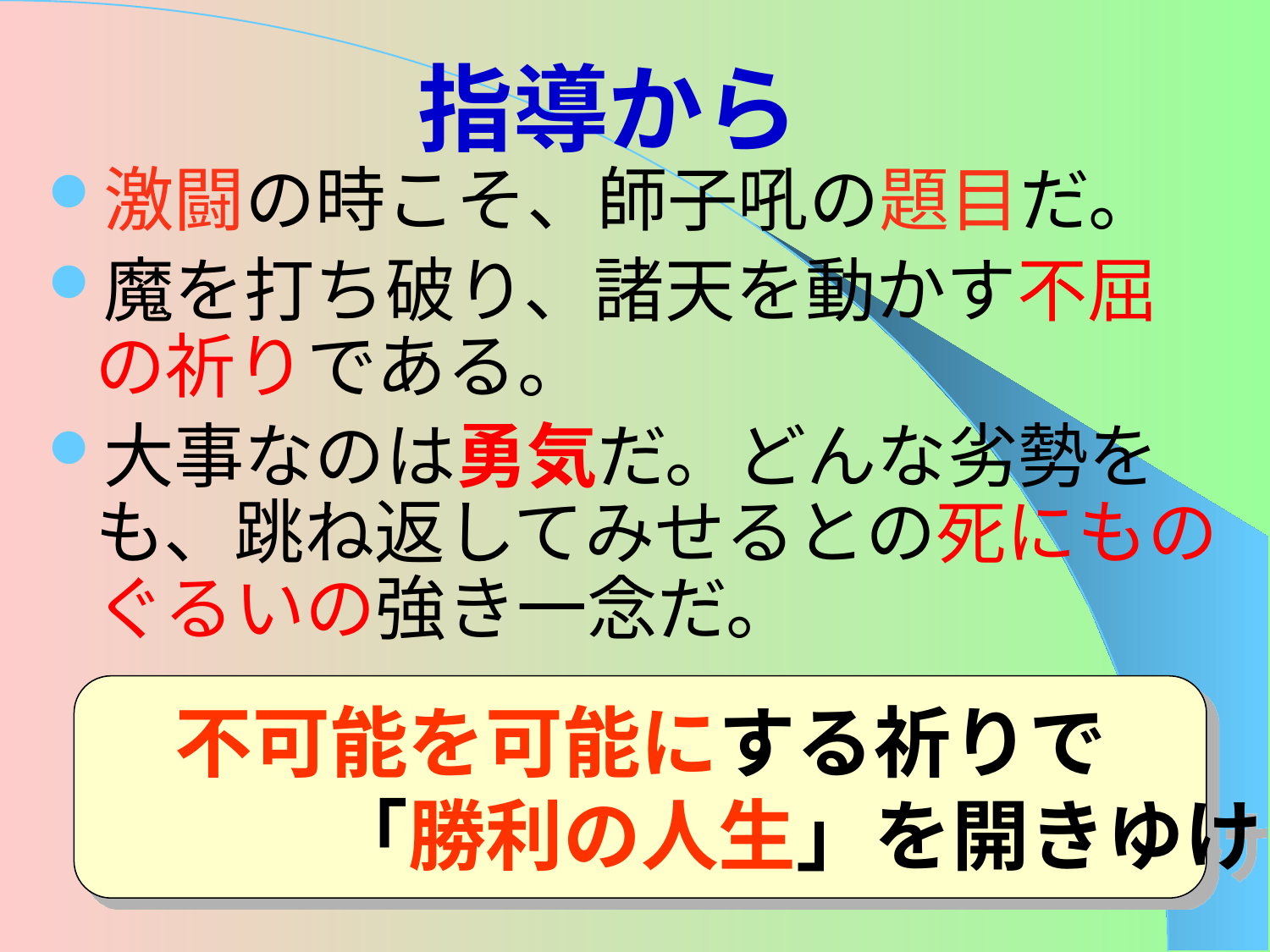

# 指導から
激闘の時こそ、師子吼の題目だ。
魔を打ち破り、諸天を動かす不屈の祈りである。
大事なのは勇気だ。どんな劣勢をも、跳ね返してみせるとの死にものぐるいの強き一念だ。
　不可能を可能にする祈りで
　　　「勝利の人生」を開きゆけ